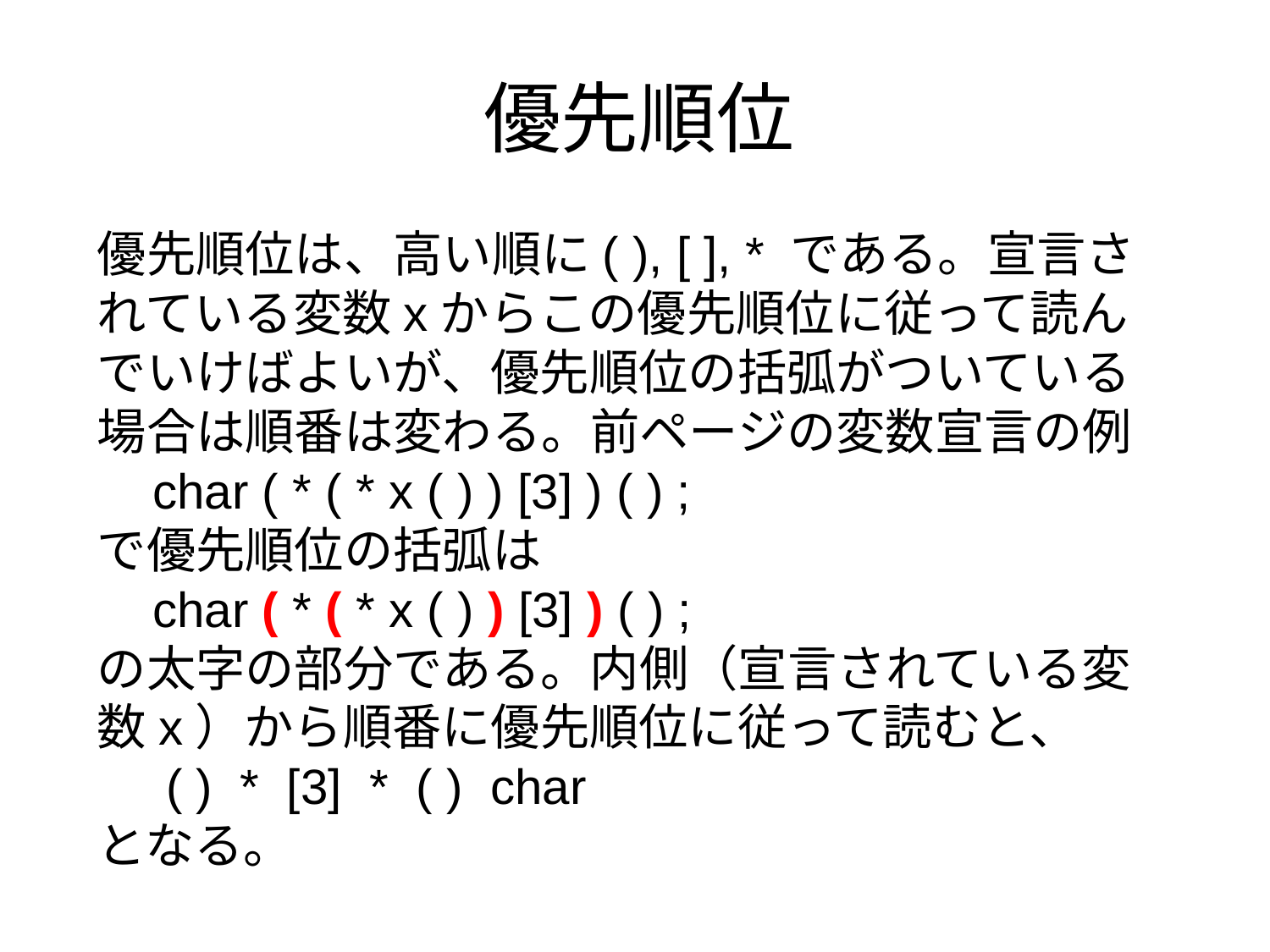

# 優先順位
優先順位は、高い順に( ), [ ], * である。宣言されている変数xからこの優先順位に従って読んでいけばよいが、優先順位の括弧がついている場合は順番は変わる。前ページの変数宣言の例
    char ( * ( * x ( ) ) [3] ) ( ) ;
で優先順位の括弧は
    char ( * ( * x ( ) ) [3] ) ( ) ;
の太字の部分である。内側（宣言されている変数x）から順番に優先順位に従って読むと、
     ( )  *  [3]  *  ( )  char
となる。